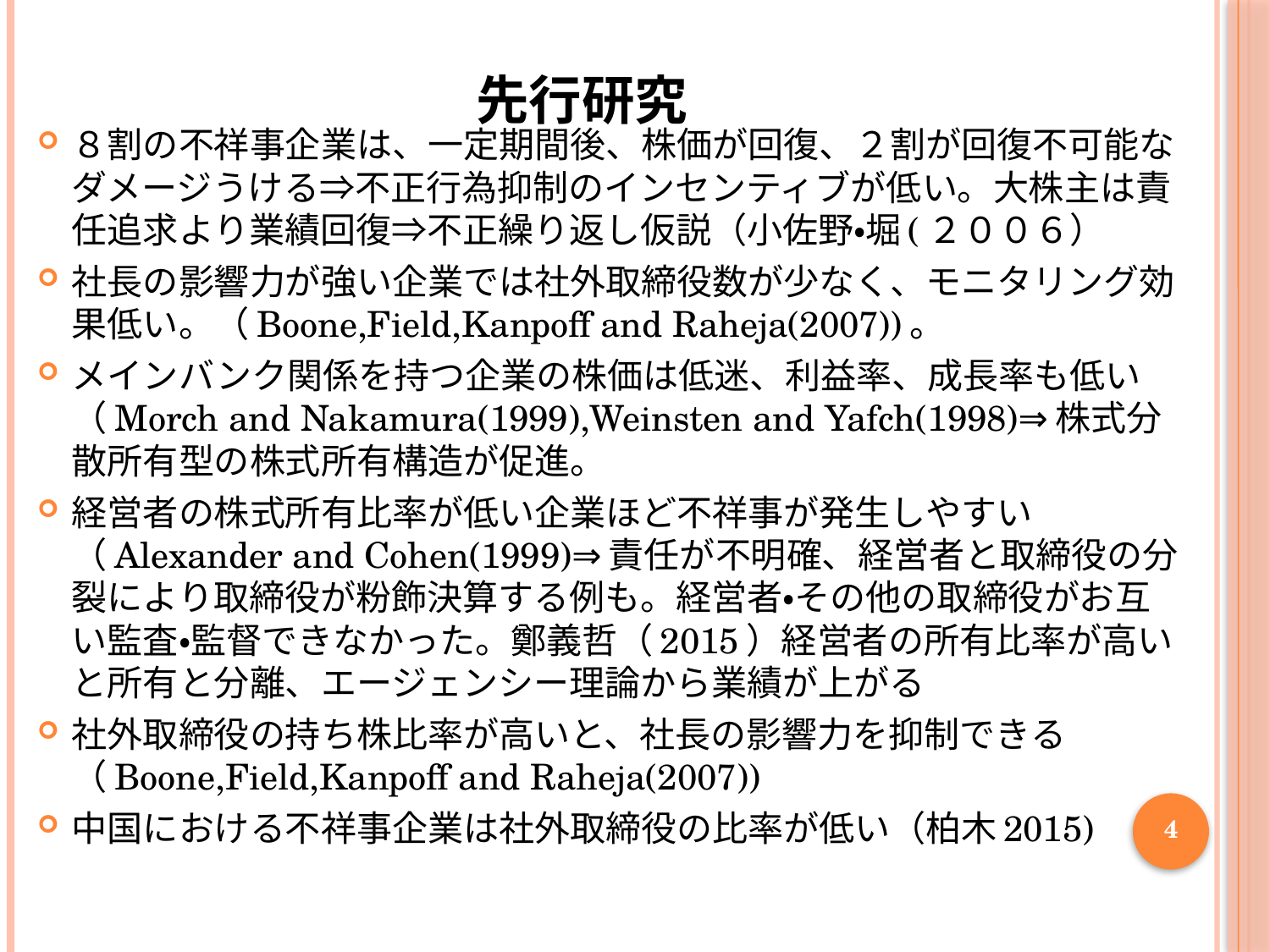

# 先行研究
８割の不祥事企業は、一定期間後、株価が回復、２割が回復不可能なダメージうける⇒不正行為抑制のインセンティブが低い。大株主は責任追求より業績回復⇒不正繰り返し仮説（小佐野・堀(２００６）
社長の影響力が強い企業では社外取締役数が少なく、モニタリング効果低い。（Boone,Field,Kanpoff and Raheja(2007))。
メインバンク関係を持つ企業の株価は低迷、利益率、成長率も低い（Morch and Nakamura(1999),Weinsten and Yafch(1998)⇒株式分散所有型の株式所有構造が促進。
経営者の株式所有比率が低い企業ほど不祥事が発生しやすい（Alexander and Cohen(1999)⇒責任が不明確、経営者と取締役の分裂により取締役が粉飾決算する例も。経営者・その他の取締役がお互い監査・監督できなかった。鄭義哲（2015）経営者の所有比率が高いと所有と分離、エージェンシー理論から業績が上がる
社外取締役の持ち株比率が高いと、社長の影響力を抑制できる（Boone,Field,Kanpoff and Raheja(2007))
中国における不祥事企業は社外取締役の比率が低い（柏木2015)
4